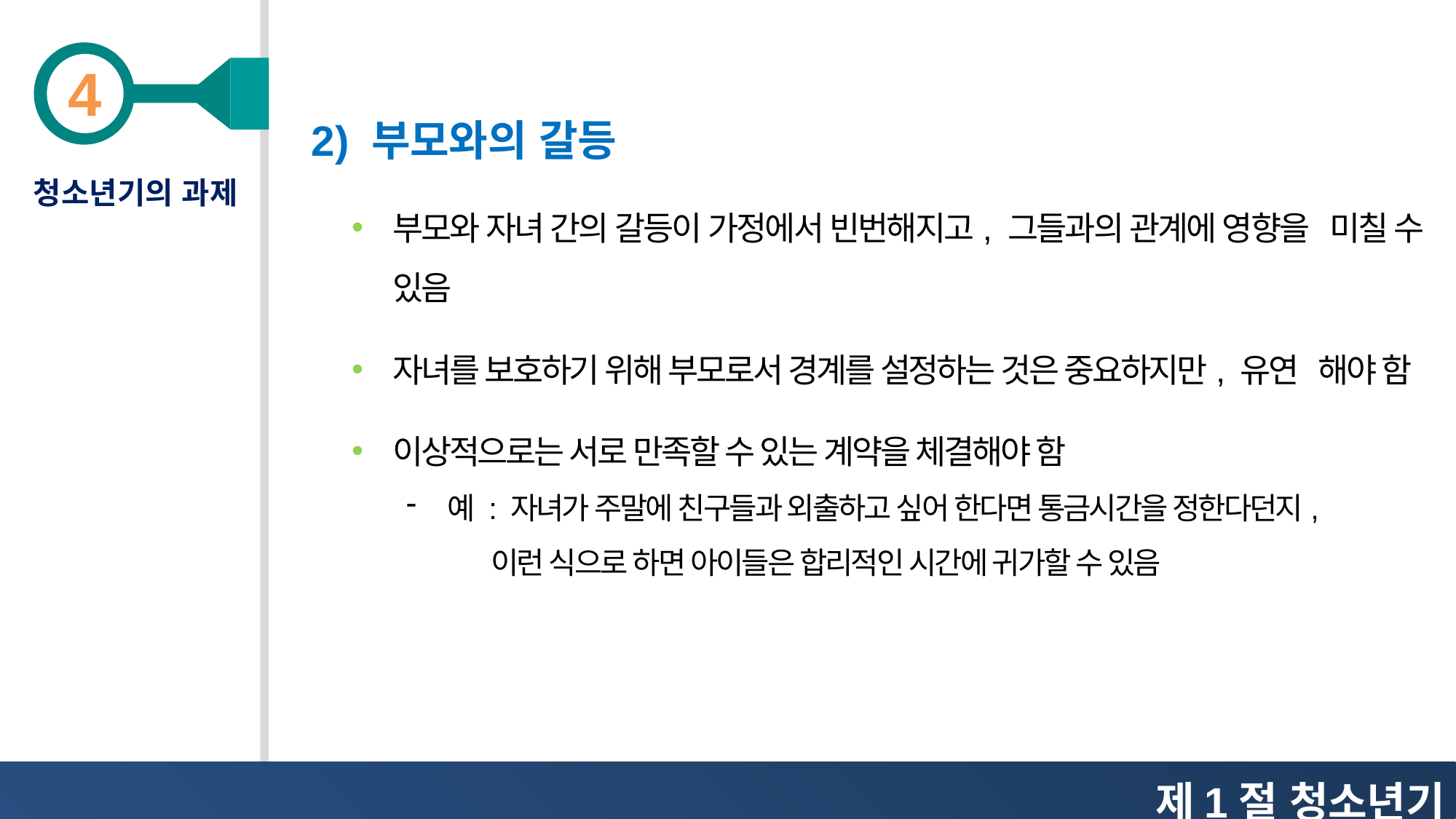

2) 부모와의 갈등
청소년기의 과제
부모와 자녀 간의 갈등이 가정에서 빈번해지고, 그들과의 관계에 영향을   미칠 수 있음

자녀를 보호하기 위해 부모로서 경계를 설정하는 것은 중요하지만, 유연   해야 함

이상적으로는 서로 만족할 수 있는 계약을 체결해야 함
예 : 자녀가 주말에 친구들과 외출하고 싶어 한다면 통금시간을 정한다던지,
            이런 식으로 하면 아이들은 합리적인 시간에 귀가할 수 있음
제1절 청소년기